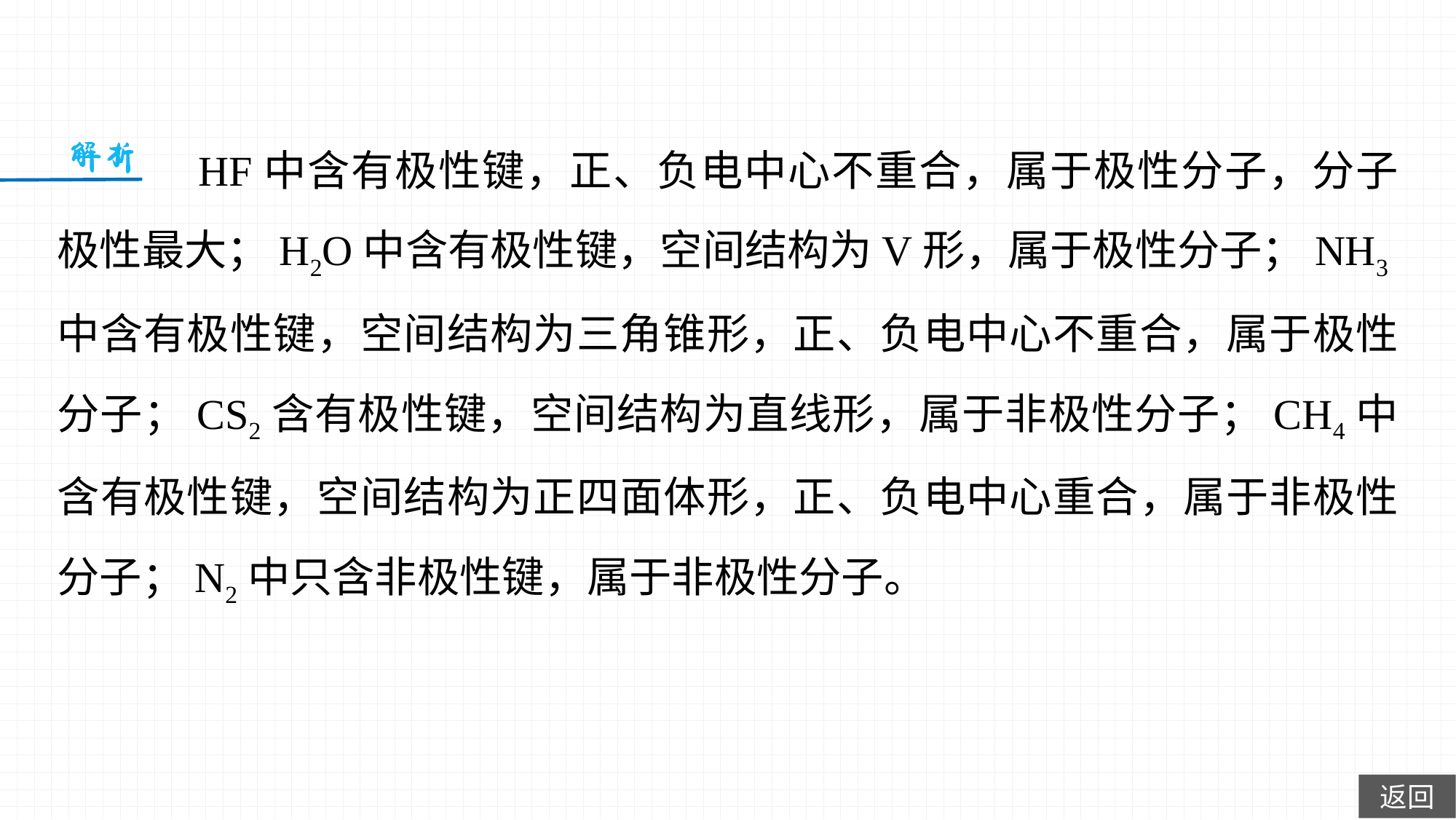

HF中含有极性键，正、负电中心不重合，属于极性分子，分子极性最大；H2O中含有极性键，空间结构为V形，属于极性分子；NH3中含有极性键，空间结构为三角锥形，正、负电中心不重合，属于极性分子；CS2含有极性键，空间结构为直线形，属于非极性分子；CH4中含有极性键，空间结构为正四面体形，正、负电中心重合，属于非极性分子；N2中只含非极性键，属于非极性分子。

返回